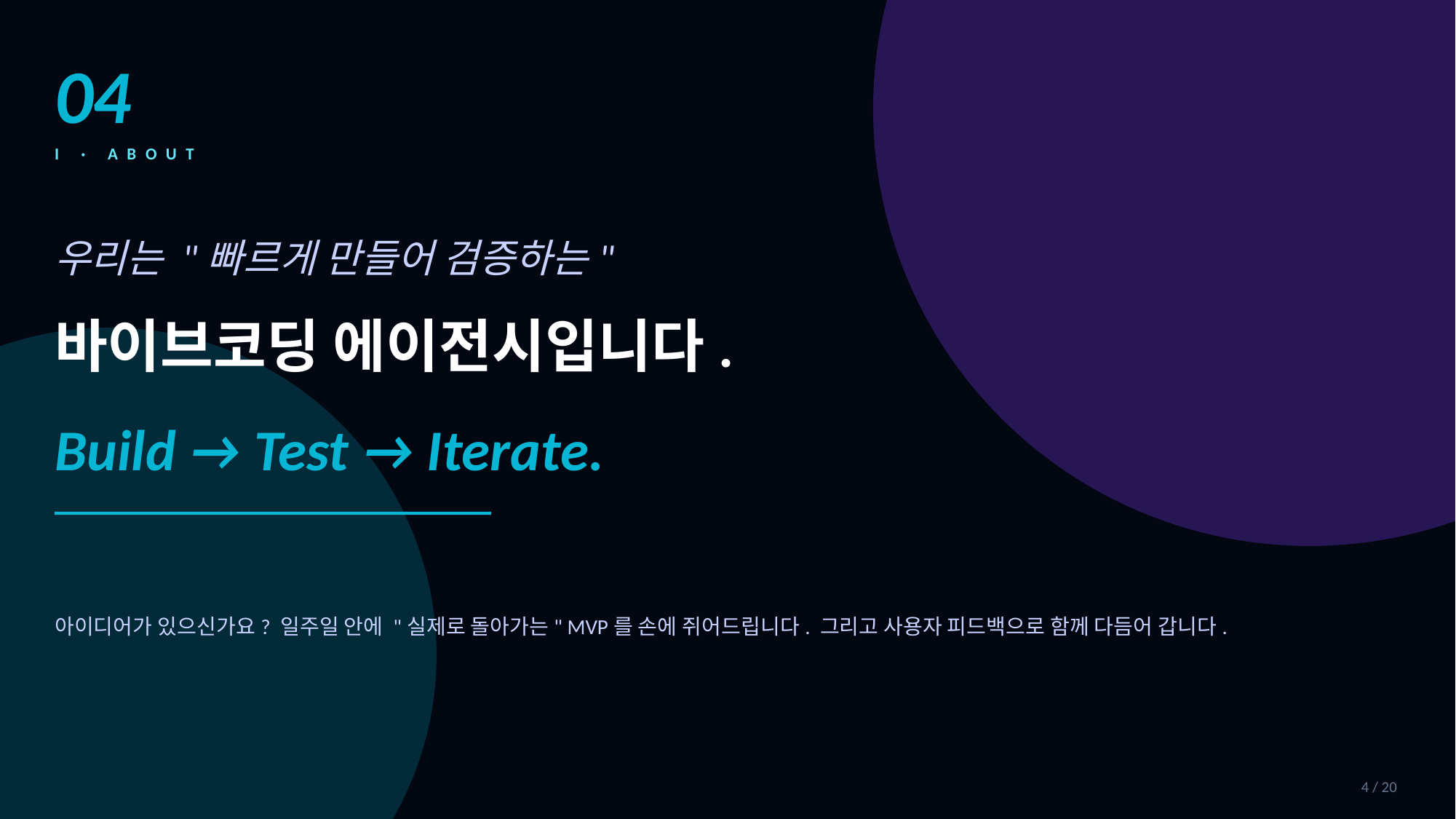

04
I · ABOUT
우리는 "빠르게 만들어 검증하는"
바이브코딩 에이전시입니다.

Build → Test → Iterate.

아이디어가 있으신가요? 일주일 안에 "실제로 돌아가는" MVP를 손에 쥐어드립니다. 그리고 사용자 피드백으로 함께 다듬어 갑니다.
4 / 20